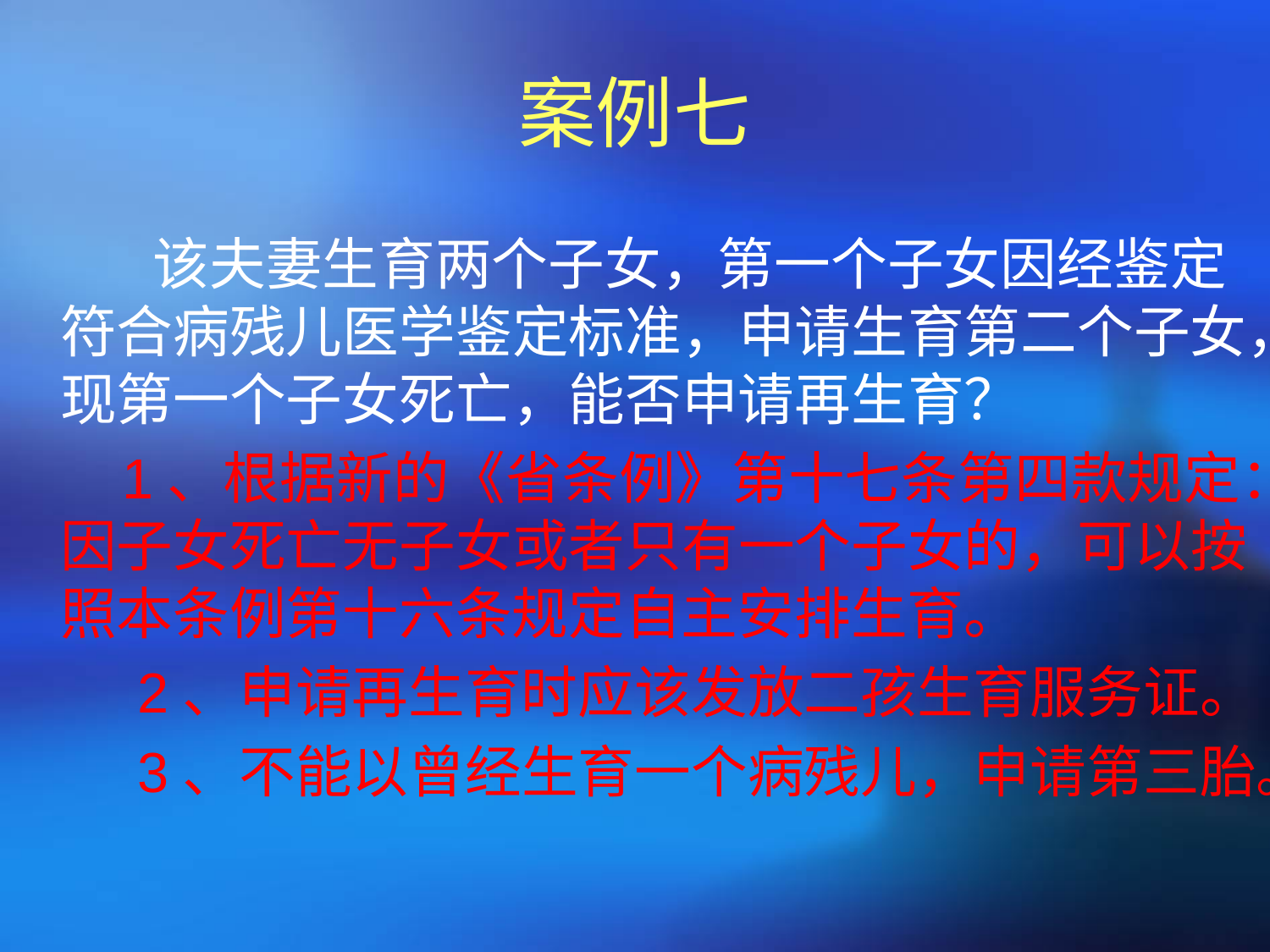

# 案例七
          该夫妻生育两个子女，第一个子女因经鉴定符合病残儿医学鉴定标准，申请生育第二个子女，现第一个子女死亡，能否申请再生育？
       1、根据新的《省条例》第十七条第四款规定：因子女死亡无子女或者只有一个子女的，可以按照本条例第十六条规定自主安排生育。
        2、申请再生育时应该发放二孩生育服务证。
        3、不能以曾经生育一个病残儿，申请第三胎。